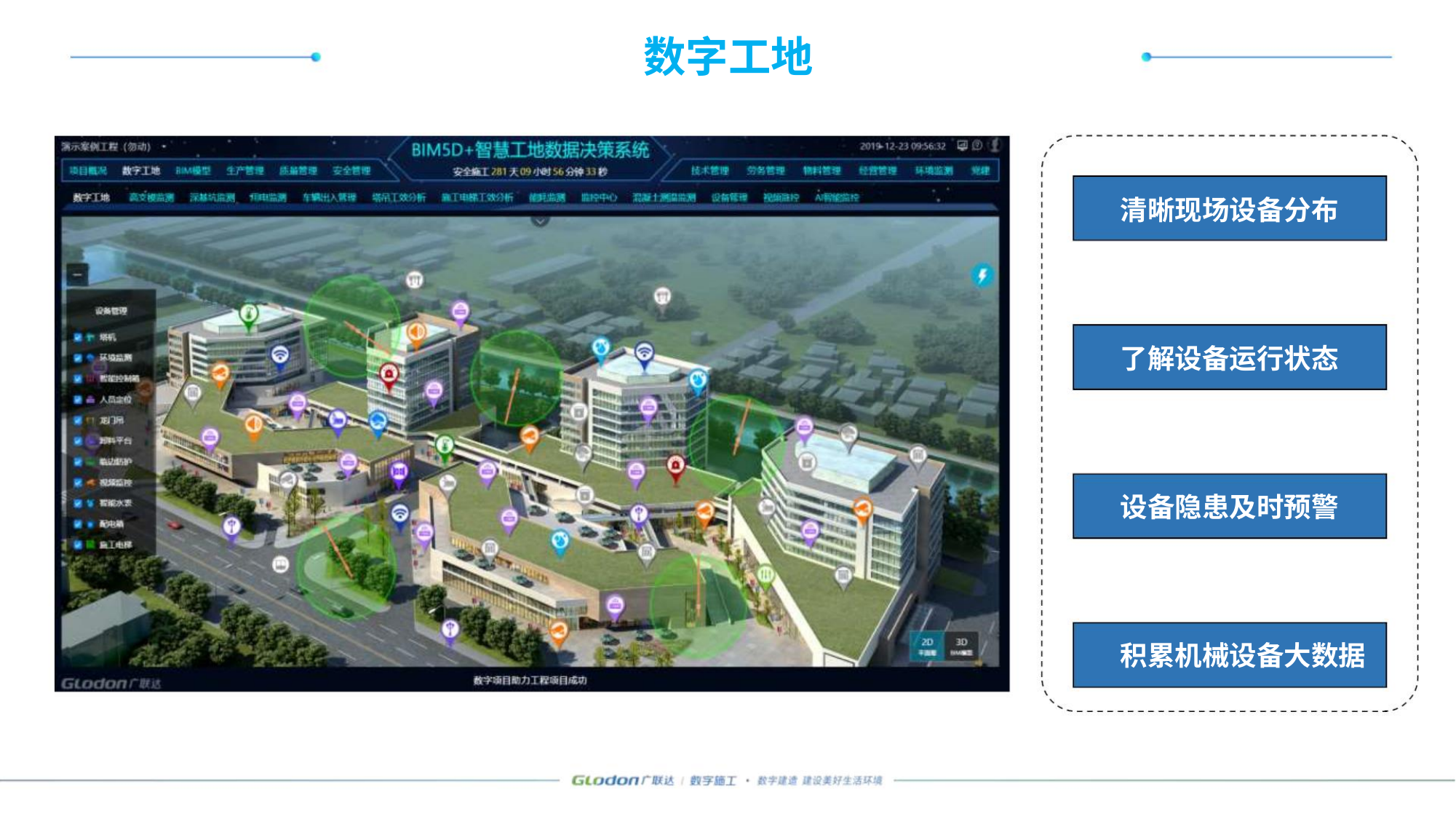

数字工地
清晰现场设备分布
了解设备运行状态
设备隐患及时预警
积累机械设备大数据